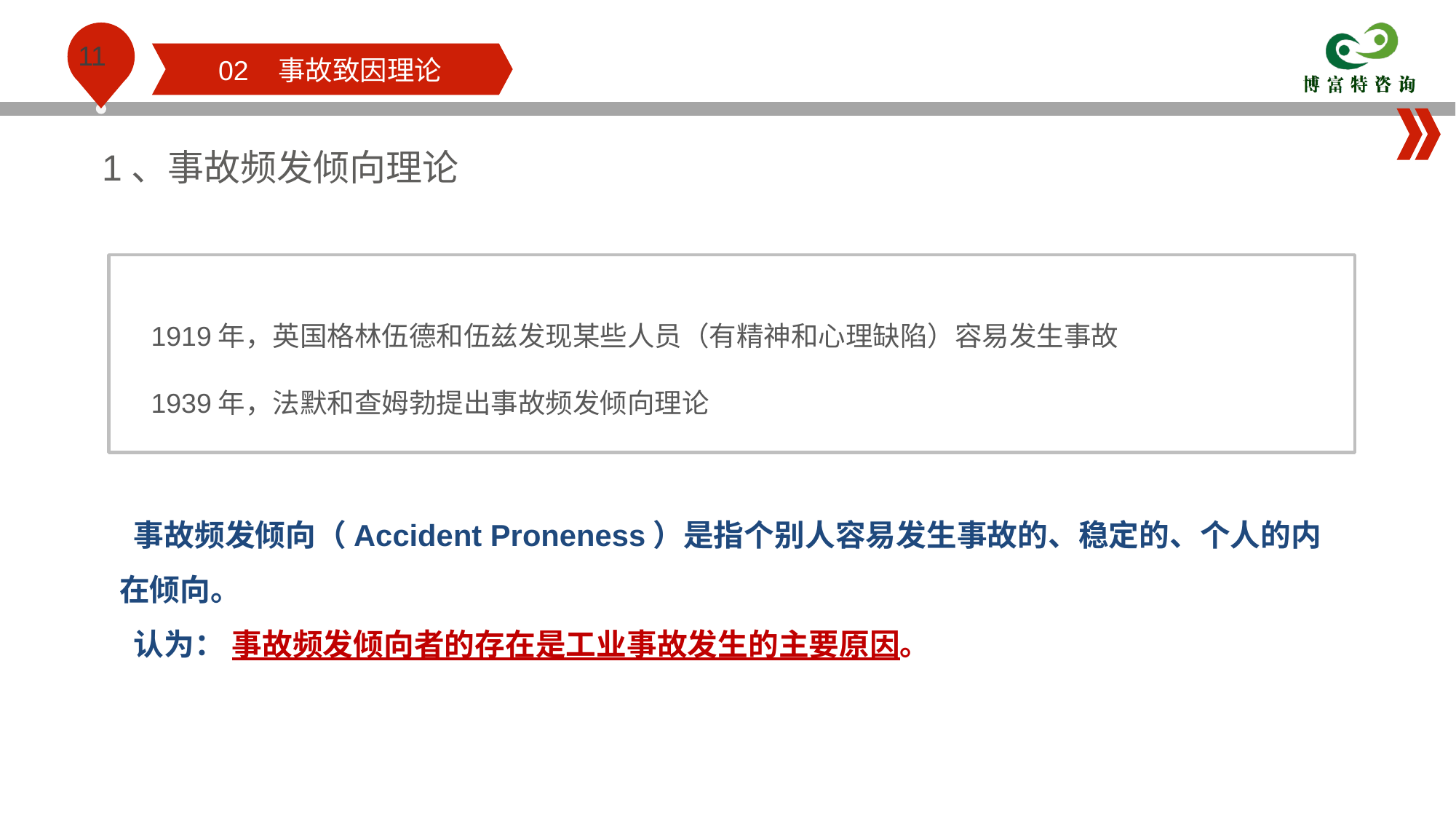

02   事故致因理论
1、事故频发倾向理论

1919年，英国格林伍德和伍兹发现某些人员（有精神和心理缺陷）容易发生事故
1939年，法默和查姆勃提出事故频发倾向理论
 事故频发倾向（Accident Proneness）是指个别人容易发生事故的、稳定的、个人的内在倾向。
 认为： 事故频发倾向者的存在是工业事故发生的主要原因。